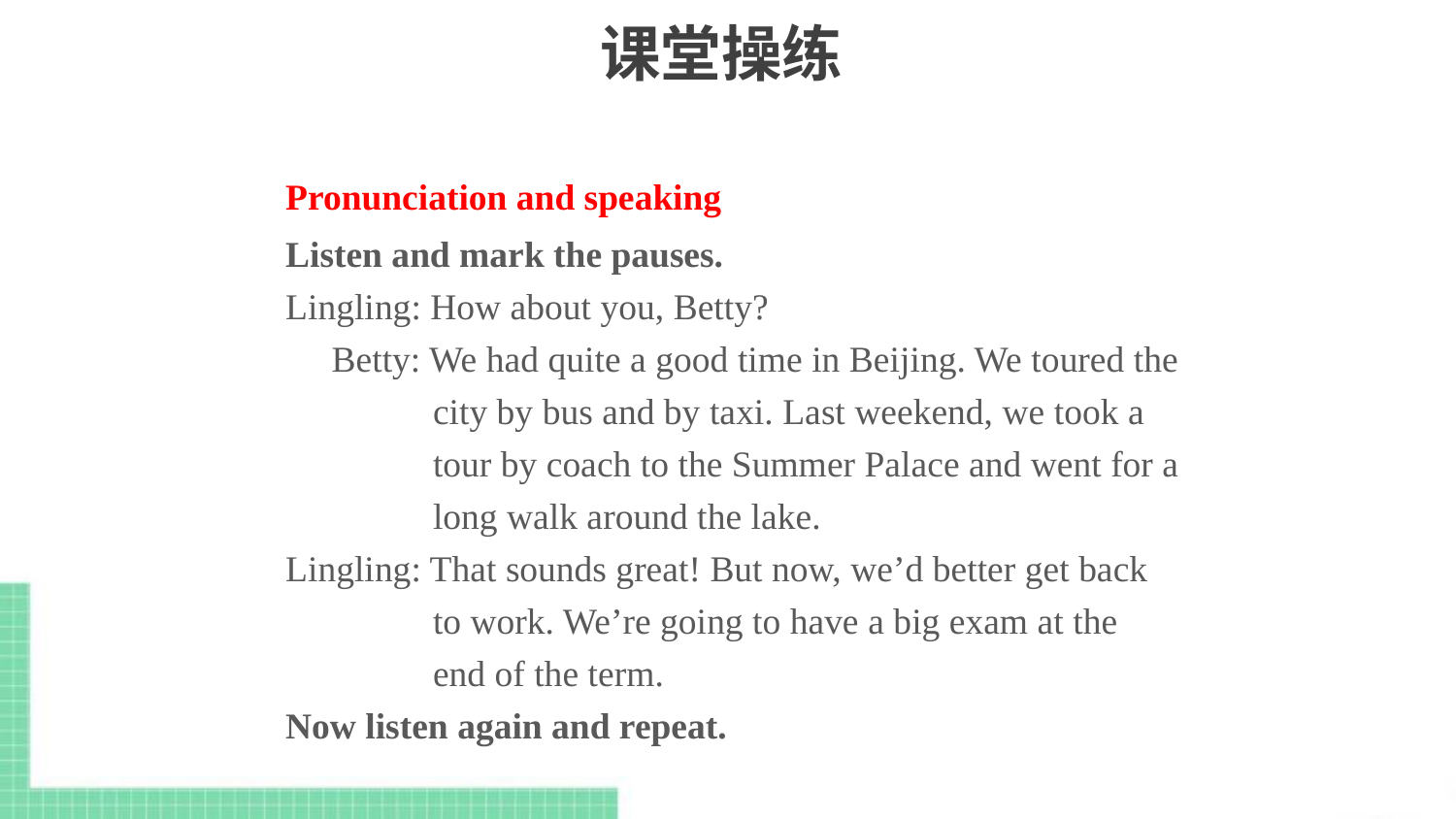

# 课堂操练
Pronunciation and speaking
Listen and mark the pauses.
Lingling: How about you, Betty?
     Betty: We had quite a good time in Beijing. We toured the
                city by bus and by taxi. Last weekend, we took a
                tour by coach to the Summer Palace and went for a
                long walk around the lake.
Lingling: That sounds great! But now, we’d better get back
                to work. We’re going to have a big exam at the
                end of the term.
Now listen again and repeat.